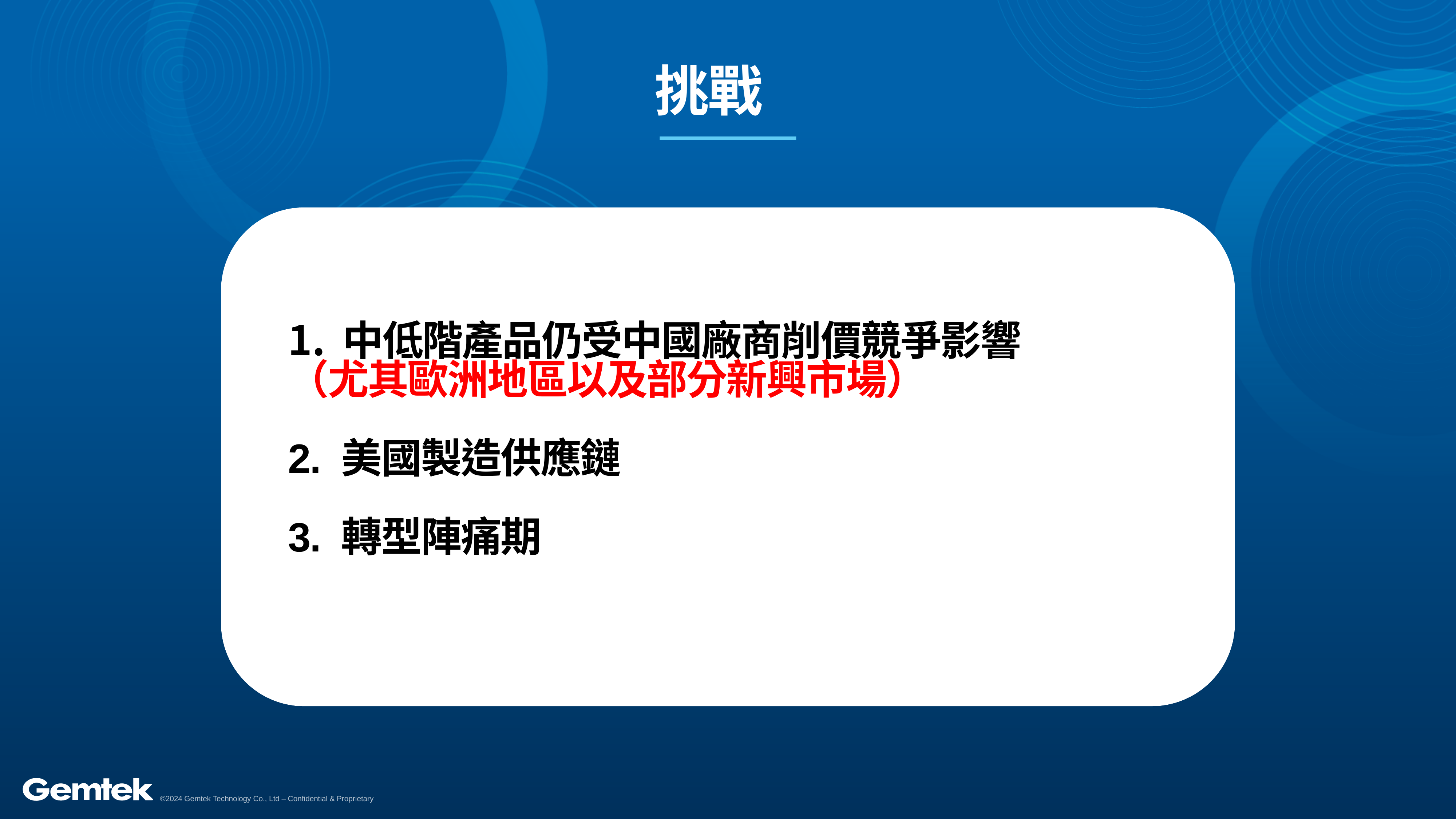

# 挑戰

中低階產品仍受中國廠商削價競爭影響
（尤其歐洲地區以及部分新興市場）

2. 美國製造供應鏈

3. 轉型陣痛期